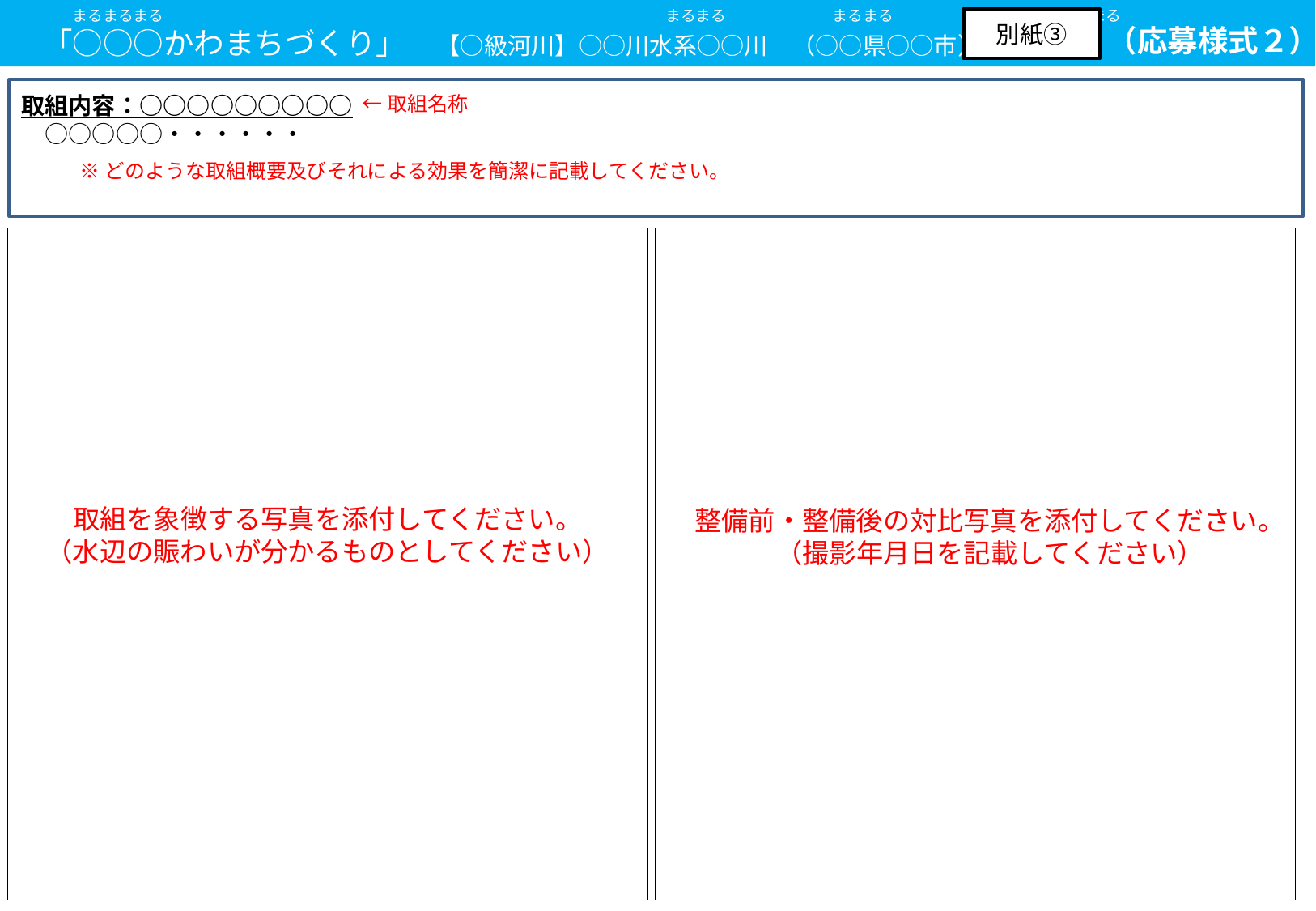

まるまるまる　　　　　　　　　　　　　　　　　　　　　　　　　　　　　　　　　まるまる　　　　　　　まるまる　　　　　まるまる　　まるまる
　「○○○かわまちづくり」　【○級河川】○○川水系○○川　（○○県○○市）
別紙③
（応募様式２）
取組内容：○○○○○○○○○
　○○○○○・・・・・・

←取組名称
※どのような取組概要及びそれによる効果を簡潔に記載してください。

取組を象徴する写真を添付してください。
（水辺の賑わいが分かるものとしてください）
整備前・整備後の対比写真を添付してください。
（撮影年月日を記載してください）